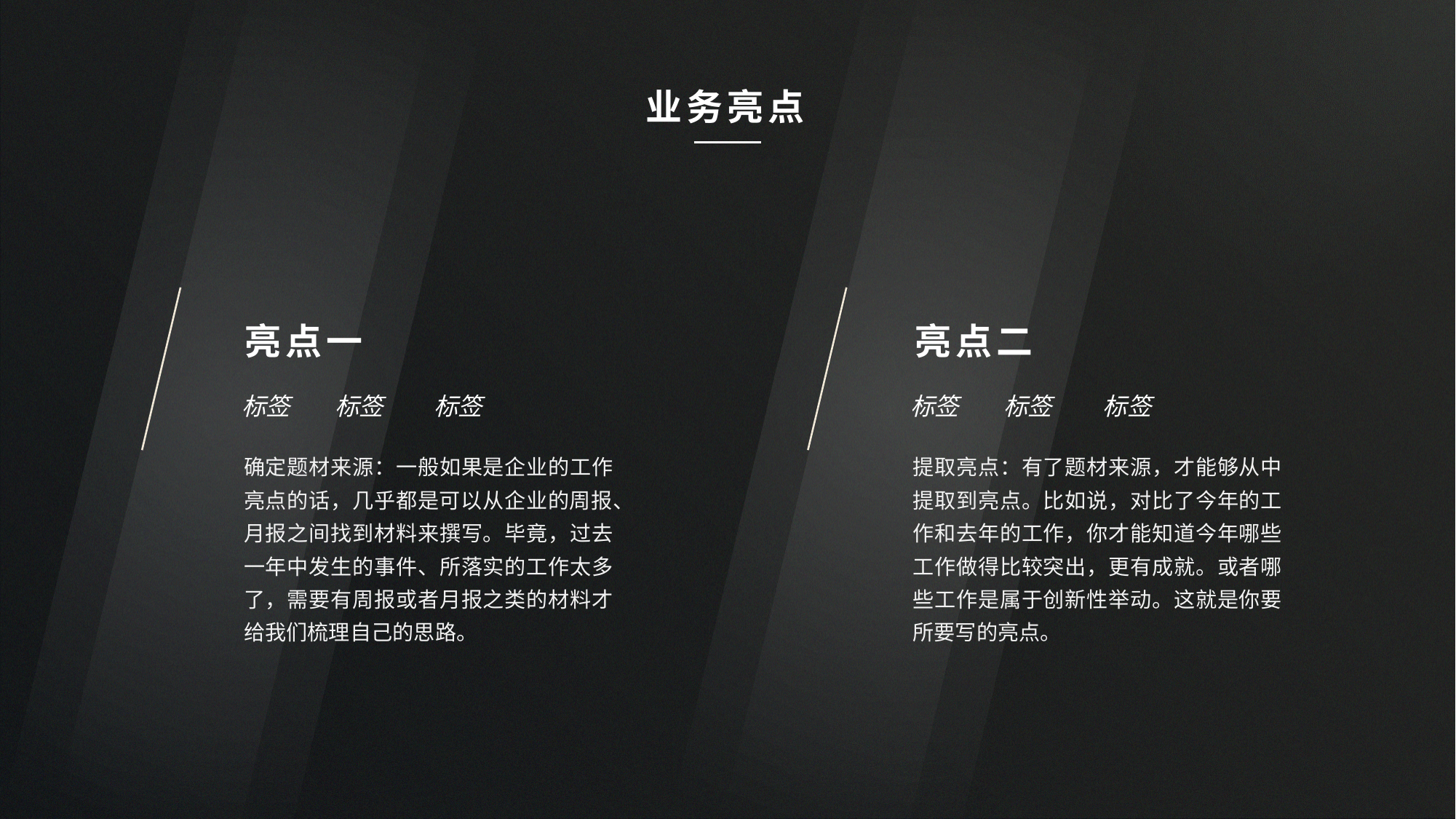

业务亮点
亮点一
亮点二
标签
标签
标签
标签
标签
标签
确定题材来源：一般如果是企业的工作亮点的话，几乎都是可以从企业的周报、月报之间找到材料来撰写。毕竟，过去一年中发生的事件、所落实的工作太多了，需要有周报或者月报之类的材料才给我们梳理自己的思路。
提取亮点：有了题材来源，才能够从中提取到亮点。比如说，对比了今年的工作和去年的工作，你才能知道今年哪些工作做得比较突出，更有成就。或者哪些工作是属于创新性举动。这就是你要所要写的亮点。